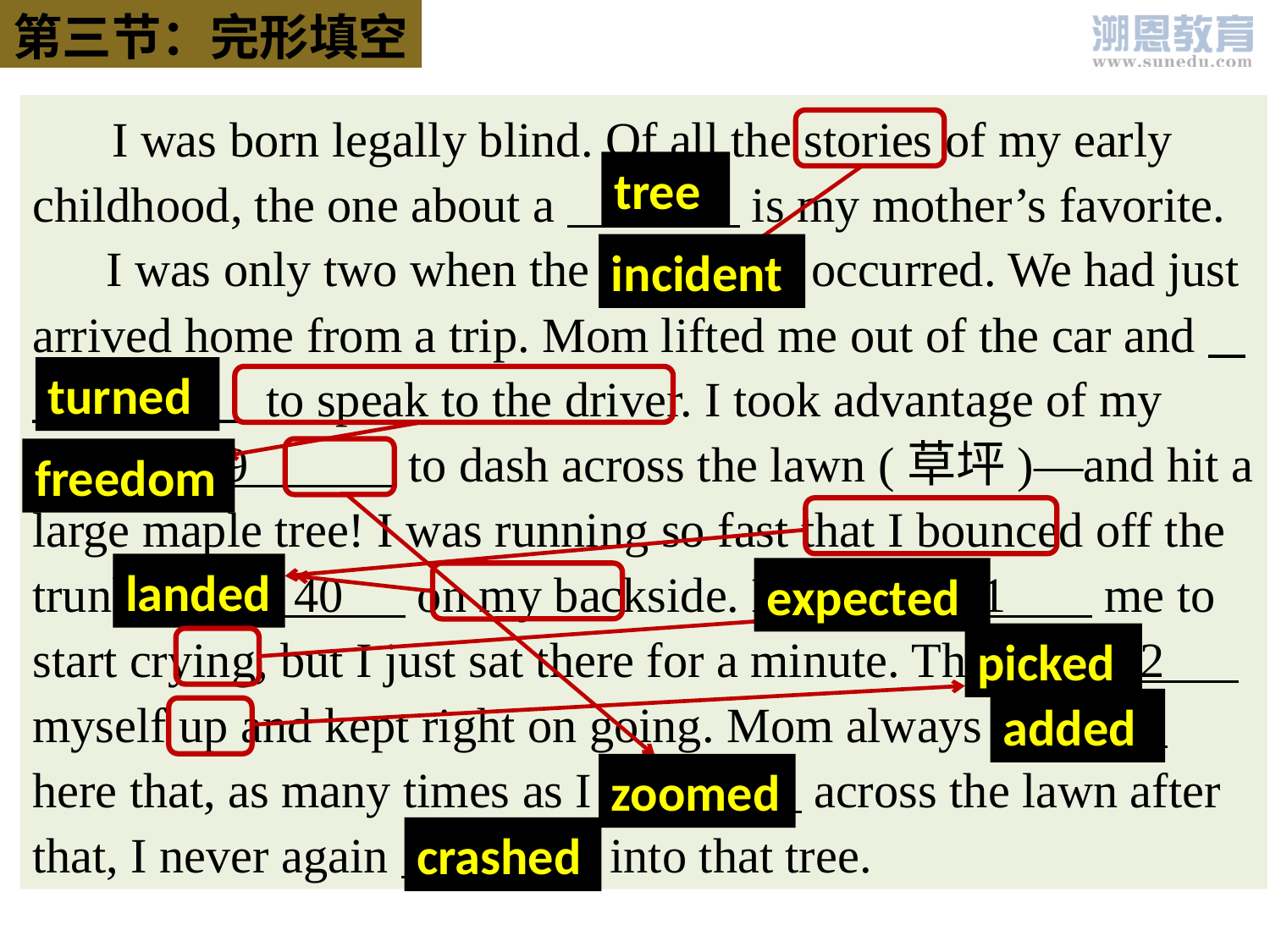

第三节：完形填空
      I was born legally blind. Of all the stories of my early childhood, the one about a      36      is my mother’s favorite.
      I was only two when the      37        occurred. We had just arrived home from a trip. Mom lifted me out of the car and       38             to speak to the driver. I took advantage of my brief      39             to dash across the lawn (草坪)—and hit a large maple tree! I was running so fast that I bounced off the trunk and      40      on my backside. Mom        41        me to start crying, but I just sat there for a minute. Then I      42       myself up and kept right on going. Mom always      43      here that, as many times as I       44       across the lawn after that, I never again       45       into that tree.

tree
incident
turned

freedom

landed
expected

picked

added

zoomed
crashed